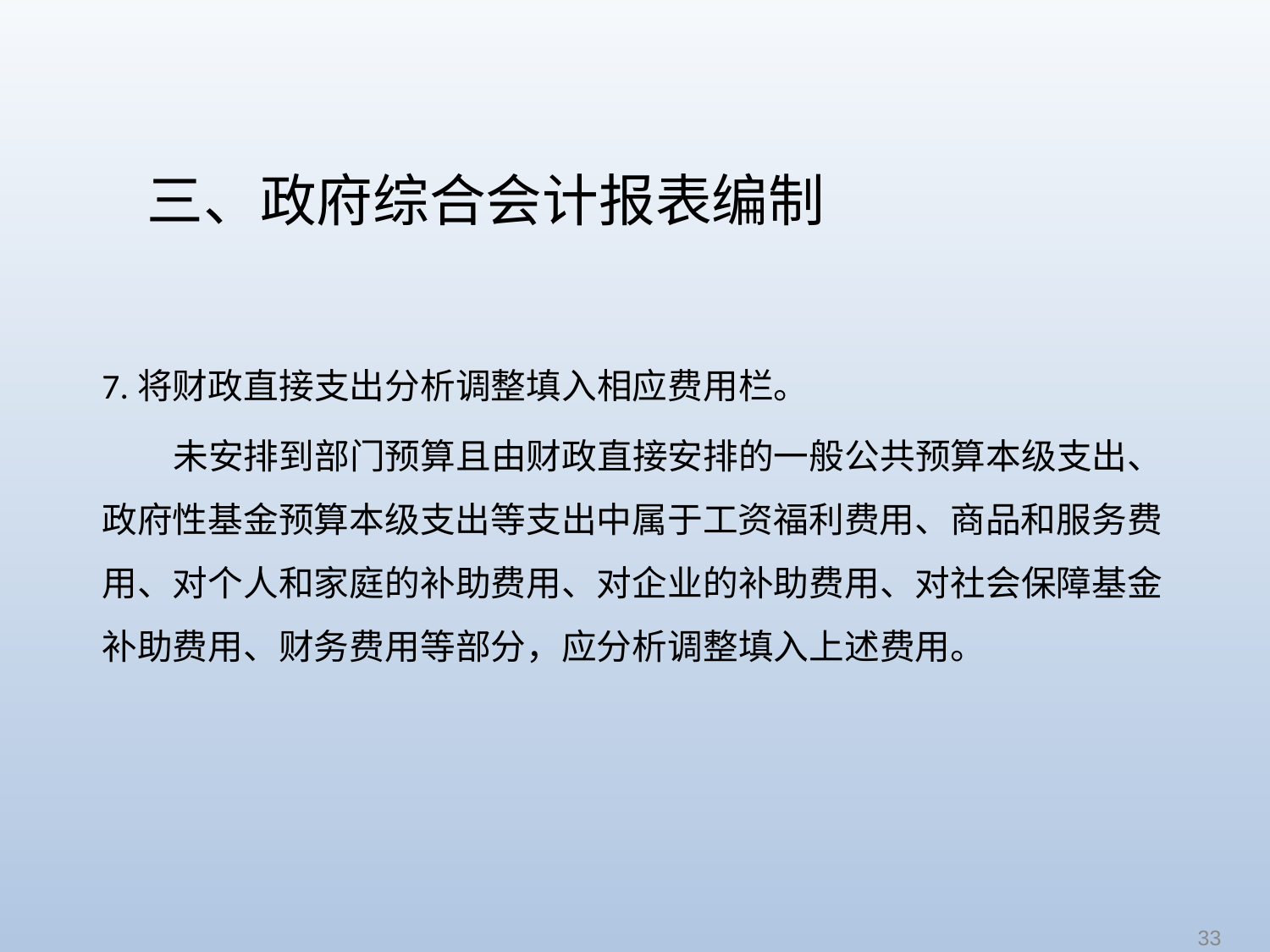

# 三、政府综合会计报表编制
7.将财政直接支出分析调整填入相应费用栏。
        未安排到部门预算且由财政直接安排的一般公共预算本级支出、政府性基金预算本级支出等支出中属于工资福利费用、商品和服务费用、对个人和家庭的补助费用、对企业的补助费用、对社会保障基金补助费用、财务费用等部分，应分析调整填入上述费用。
33